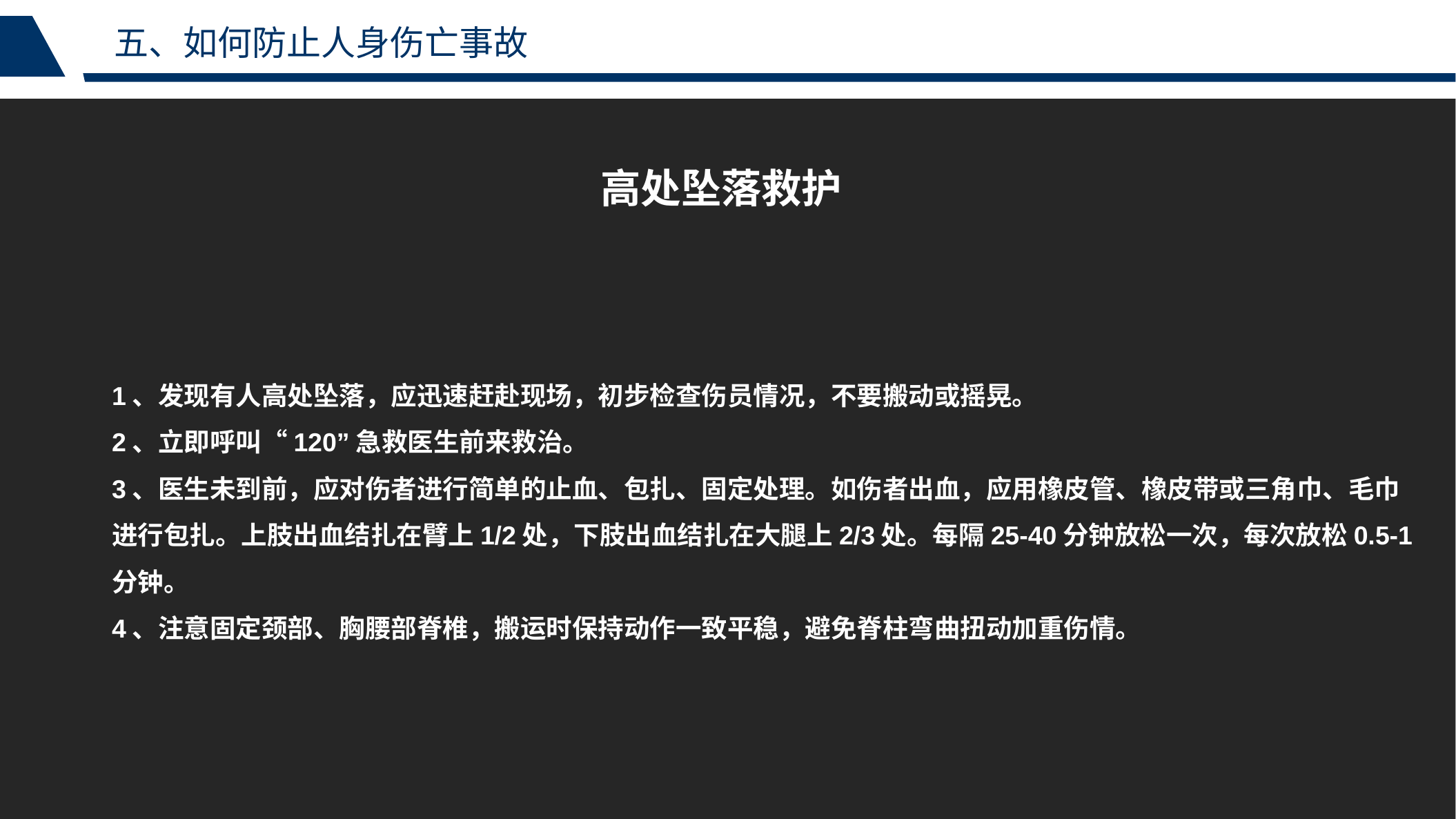

五、如何防止人身伤亡事故

高处坠落救护
1、发现有人高处坠落，应迅速赶赴现场，初步检查伤员情况，不要搬动或摇晃。
2、立即呼叫“120”急救医生前来救治。
3、医生未到前，应对伤者进行简单的止血、包扎、固定处理。如伤者出血，应用橡皮管、橡皮带或三角巾、毛巾进行包扎。上肢出血结扎在臂上1/2处，下肢出血结扎在大腿上2/3处。每隔25-40分钟放松一次，每次放松0.5-1分钟。
4、注意固定颈部、胸腰部脊椎，搬运时保持动作一致平稳，避免脊柱弯曲扭动加重伤情。